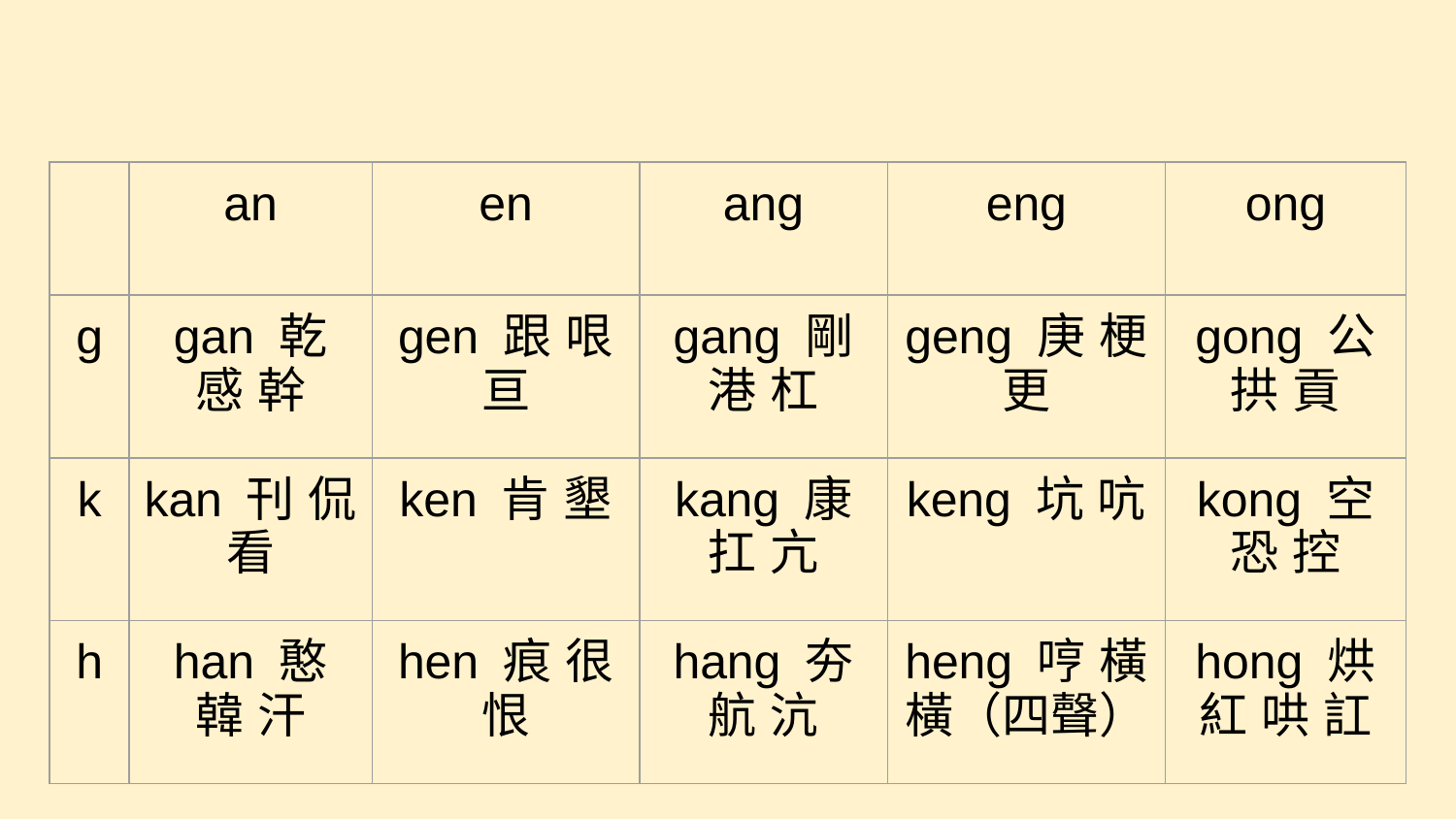

#

|  | an | en | ang | eng | ong |
| --- | --- | --- | --- | --- | --- |
| g | gan 乾 感 幹 | gen 跟 哏 亘 | gang 剛 港 杠 | geng 庚 梗 更 | gong 公 拱 貢 |
| k | kan 刊 侃 看 | ken 肯 墾 | kang 康 扛 亢 | keng 坑 吭 | kong 空 恐 控 |
| h | han 憨 韓 汗 | hen 痕 很 恨 | hang 夯 航 沆 | heng 哼 橫 橫（四聲） | hong 烘 紅 哄 訌 |